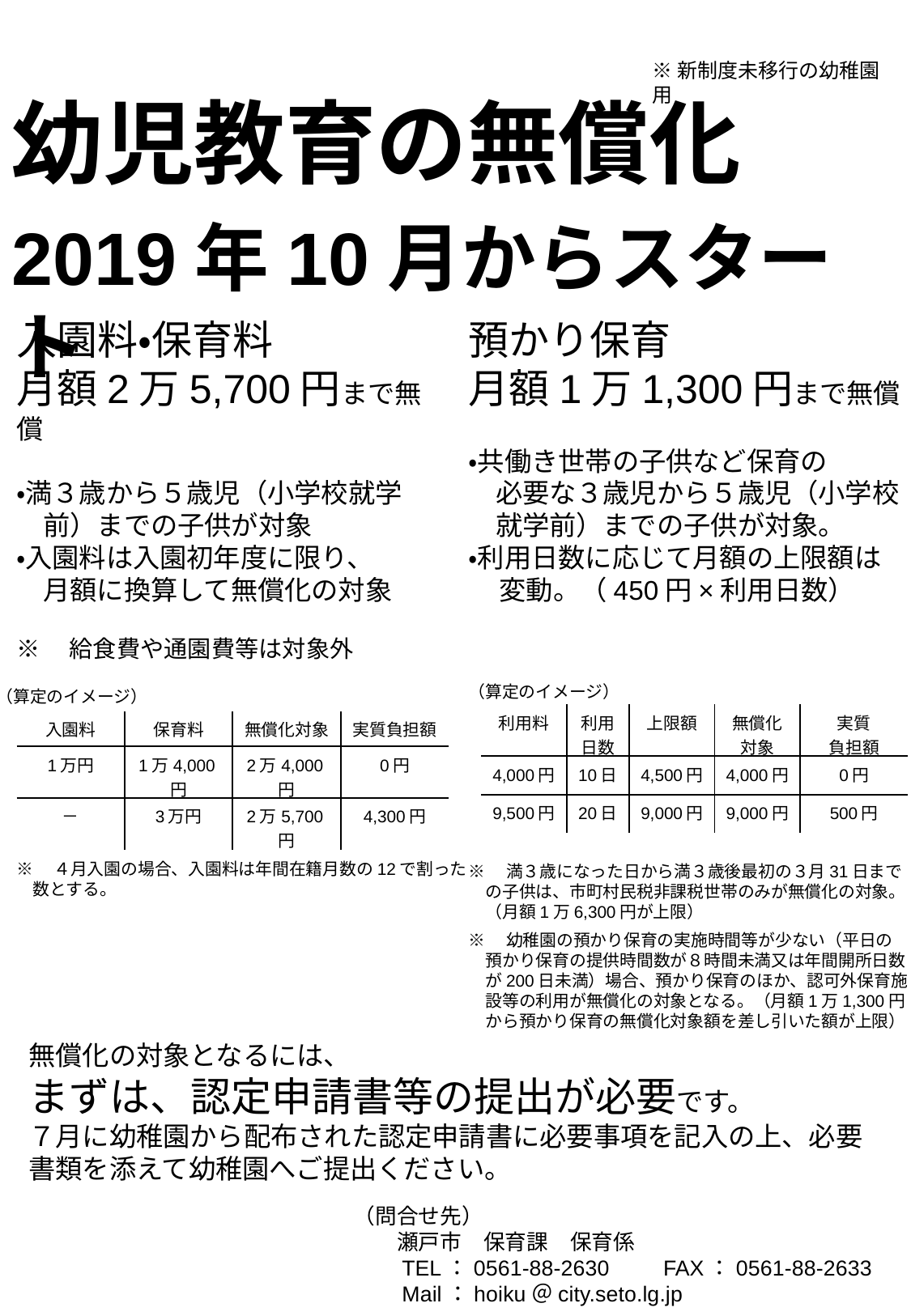

※新制度未移行の幼稚園用
幼児教育の無償化

2019年10月からスタート
入園料・保育料
月額2万5,700円まで無償

・満３歳から５歳児（小学校就学
　前）までの子供が対象
・入園料は入園初年度に限り、
　月額に換算して無償化の対象

※　給食費や通園費等は対象外

預かり保育
月額1万1,300円まで無償

・共働き世帯の子供など保育の
　必要な３歳児から５歳児（小学校
　就学前）までの子供が対象。
・利用日数に応じて月額の上限額は
    変動。（450円×利用日数）
（算定のイメージ）
（算定のイメージ）
| 利用料 | 利用 日数 | 上限額 | 無償化 対象 | 実質 負担額 |
| --- | --- | --- | --- | --- |
| 4,000円 | 10日 | 4,500円 | 4,000円 | 0円 |
| 9,500円 | 20日 | 9,000円 | 9,000円 | 500円 |
| 入園料 | 保育料 | 無償化対象 | 実質負担額 |
| --- | --- | --- | --- |
| 1万円 | 1万4,000円 | 2万4,000円 | 0円 |
| － | 3万円 | 2万5,700円 | 4,300円 |
※　４月入園の場合、入園料は年間在籍月数の12で割った
　数とする。
※　満３歳になった日から満３歳後最初の３月31日まで
　の子供は、市町村民税非課税世帯のみが無償化の対象。
　（月額1万6,300円が上限）

※　幼稚園の預かり保育の実施時間等が少ない（平日の
　預かり保育の提供時間数が８時間未満又は年間開所日数
　が200日未満）場合、預かり保育のほか、認可外保育施
　設等の利用が無償化の対象となる。（月額1万1,300円
　から預かり保育の無償化対象額を差し引いた額が上限）
無償化の対象となるには、
まずは、認定申請書等の提出が必要です。
７月に幼稚園から配布された認定申請書に必要事項を記入の上、必要書類を添えて幼稚園へご提出ください。
（問合せ先）
　　瀬戸市　保育課　保育係
　　TEL：0561-88-2630　　FAX：0561-88-2633
　　Mail：hoiku＠city.seto.lg.jp